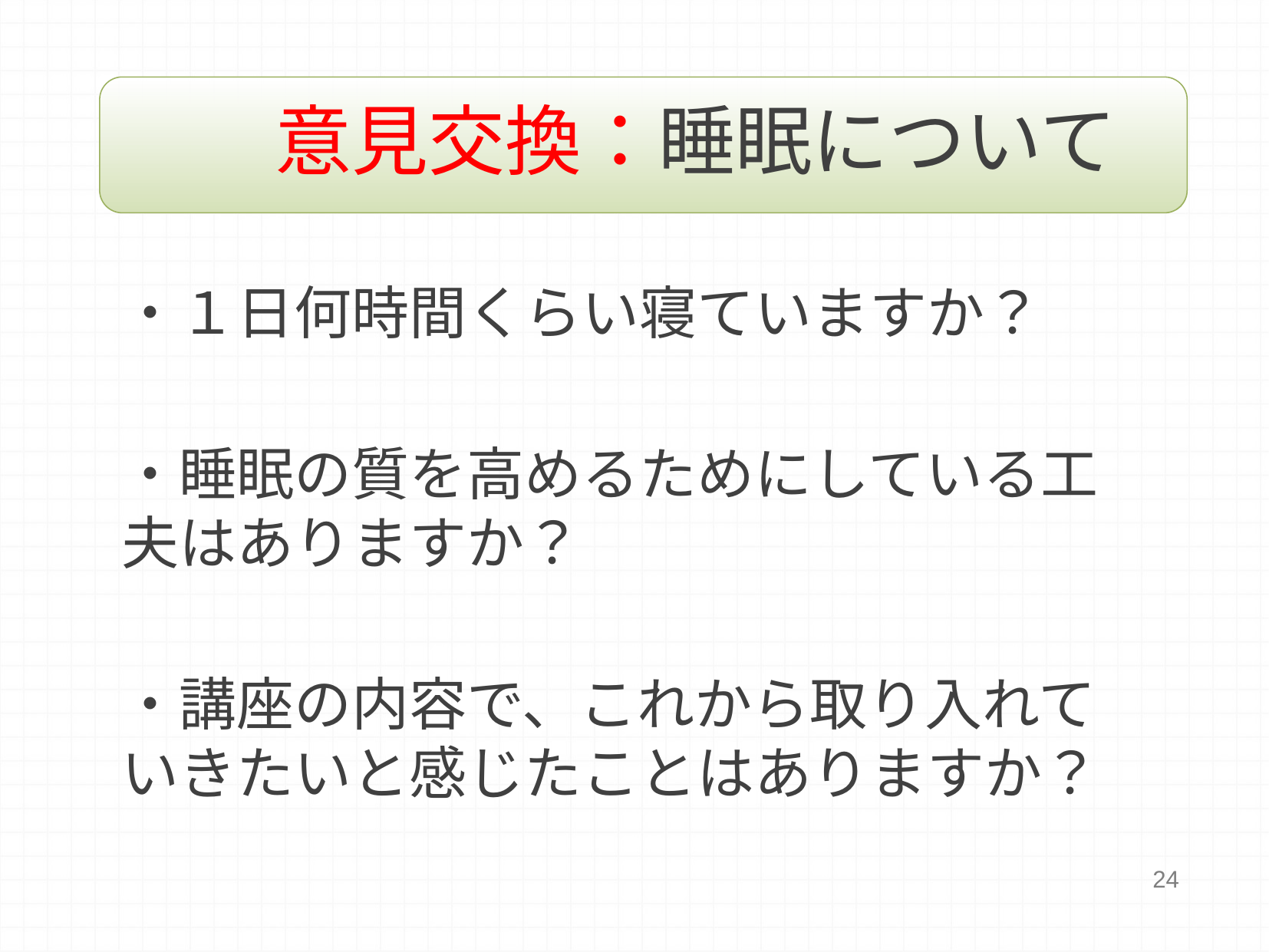

意見交換：睡眠について

・１日何時間くらい寝ていますか？

・睡眠の質を高めるためにしている工夫はありますか？

・講座の内容で、これから取り入れていきたいと感じたことはありますか？

24